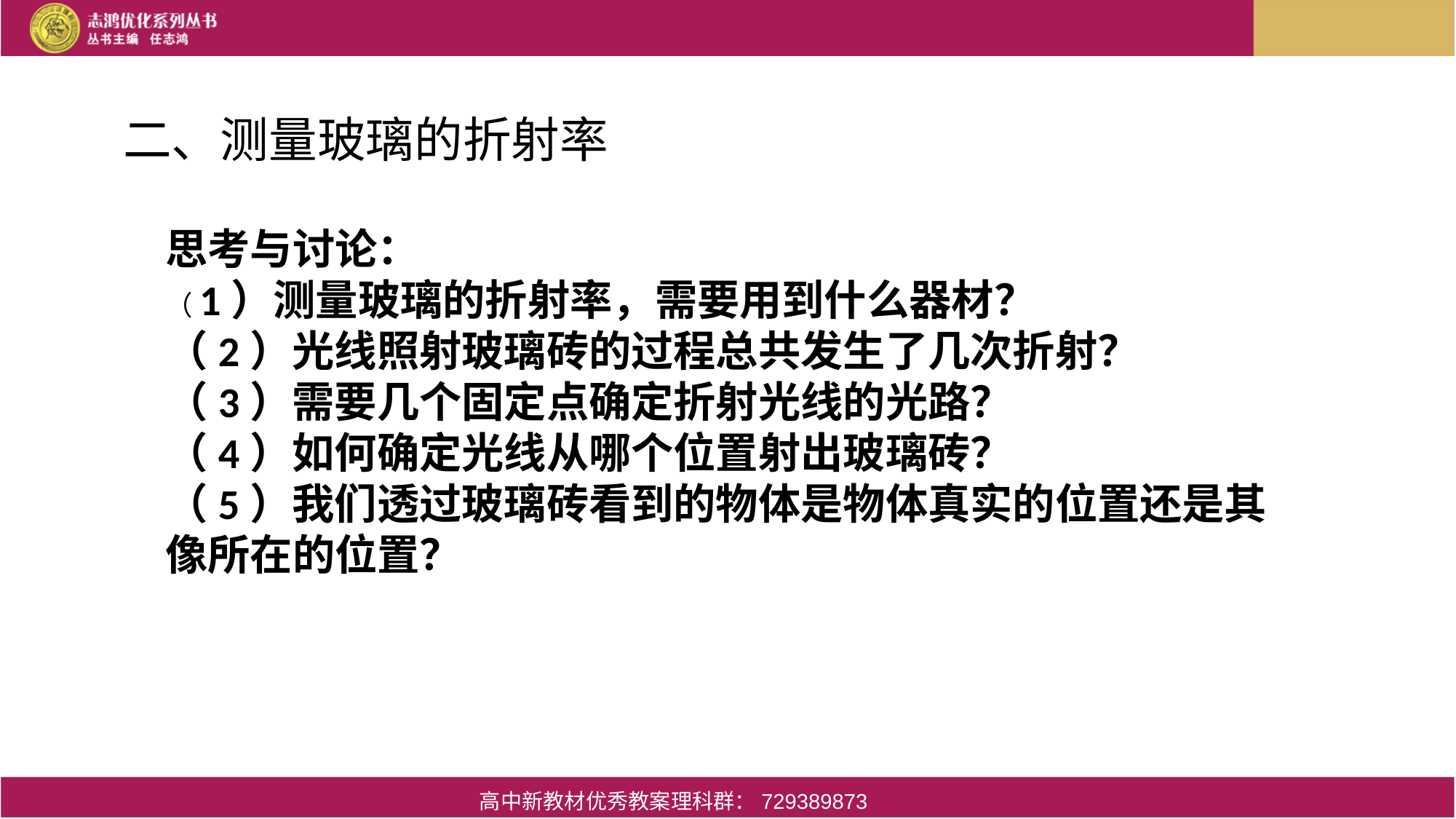

二、测量玻璃的折射率
思考与讨论：
（1）测量玻璃的折射率，需要用到什么器材？
（2）光线照射玻璃砖的过程总共发生了几次折射？
（3）需要几个固定点确定折射光线的光路？
（4）如何确定光线从哪个位置射出玻璃砖？
（5）我们透过玻璃砖看到的物体是物体真实的位置还是其像所在的位置？